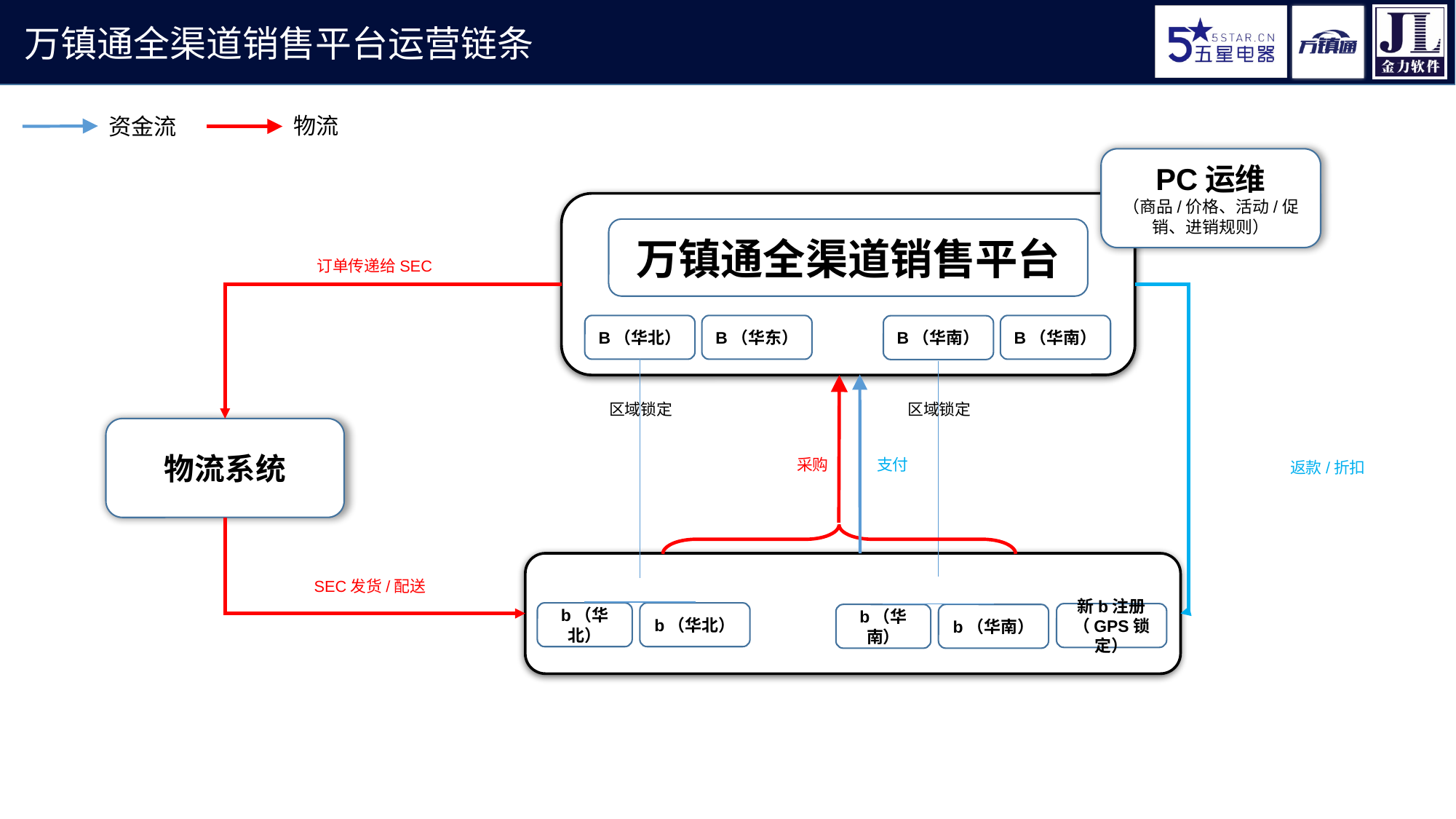

万镇通全渠道销售平台运营链条
物流
资金流
PC运维
（商品/价格、活动/促销、进销规则）

万镇通全渠道销售平台
订单传递给SEC
B（华北）
B（华东）
B（华南）
B（华南）

区域锁定
区域锁定
物流系统
采购
支付
返款/折扣

SEC发货/配送
b（华北）
b（华北）
新b注册（GPS锁定）
b（华南）
b（华南）